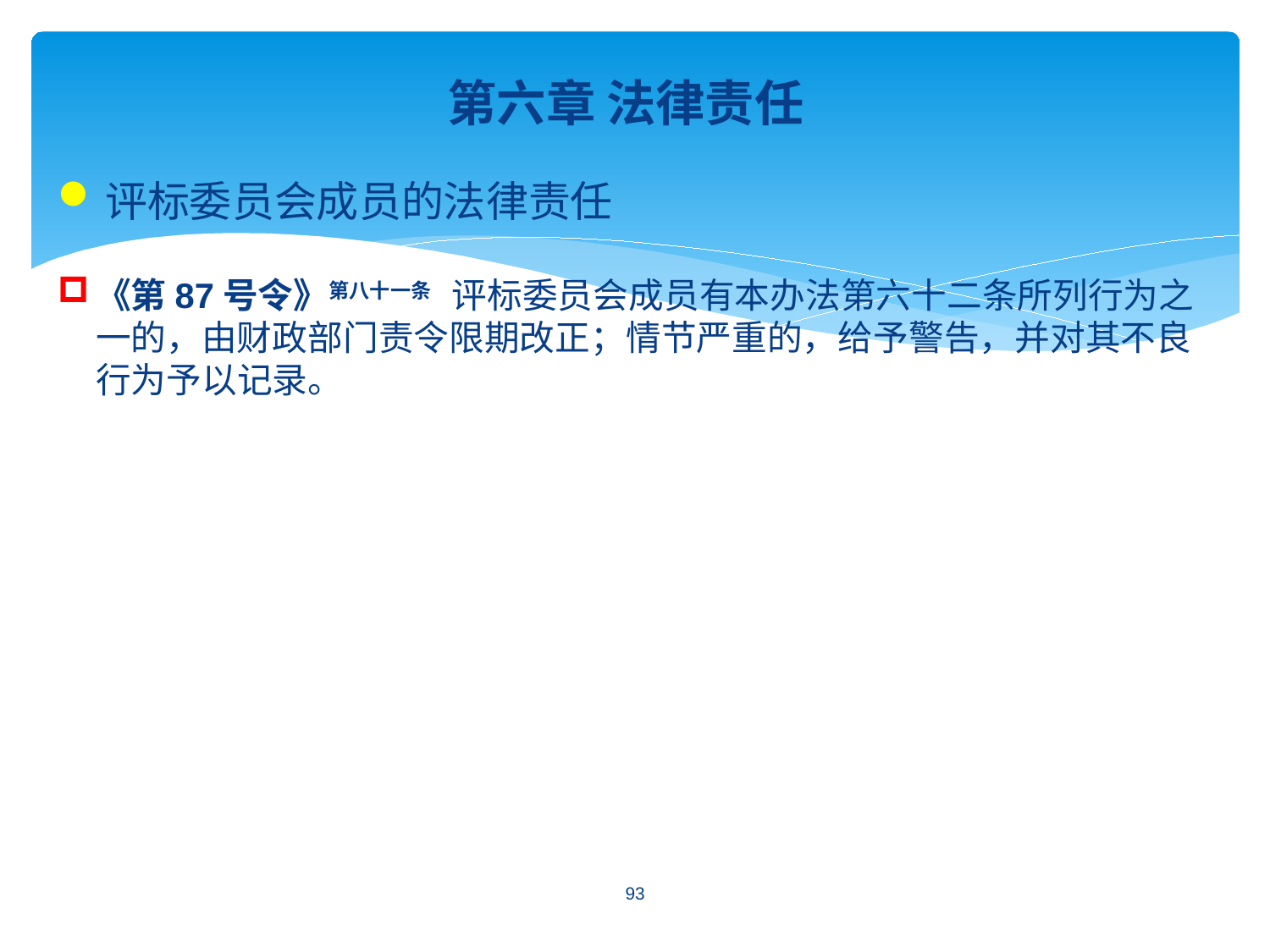

第六章 法律责任
评标委员会成员的法律责任
《第87号令》第八十一条　评标委员会成员有本办法第六十二条所列行为之一的，由财政部门责令限期改正；情节严重的，给予警告，并对其不良行为予以记录。
93